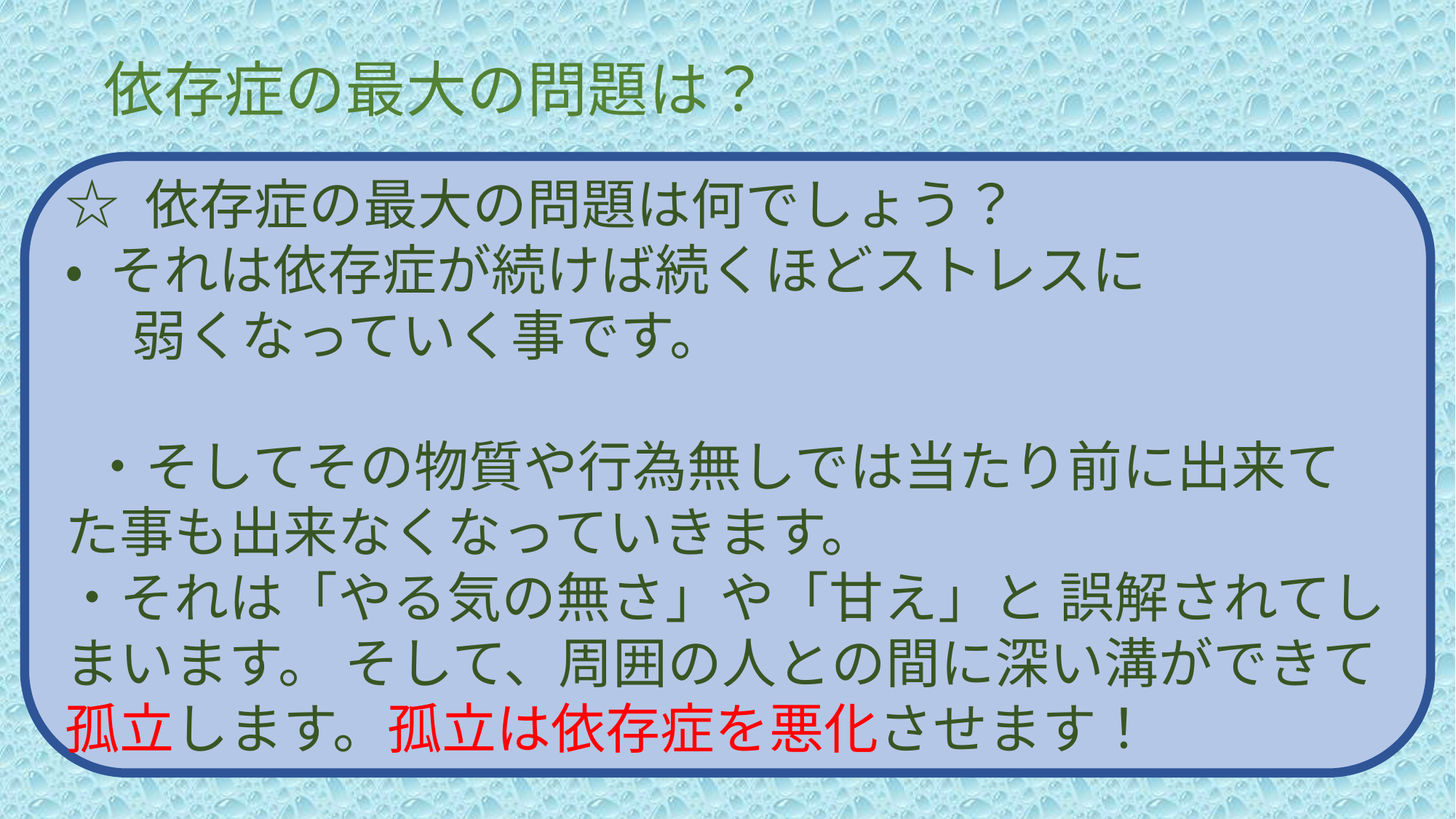

依存症の最大の問題は？
☆ 依存症の最大の問題は何でしょう？
• それは依存症が続けば続くほどストレスに
　 弱くなっていく事です。

 ・そしてその物質や行為無しでは当たり前に出来てた事も出来なくなっていきます。
・それは「やる気の無さ」や「甘え」と 誤解されてしまいます。 そして、周囲の人との間に深い溝ができて孤立します。孤立は依存症を悪化させます！